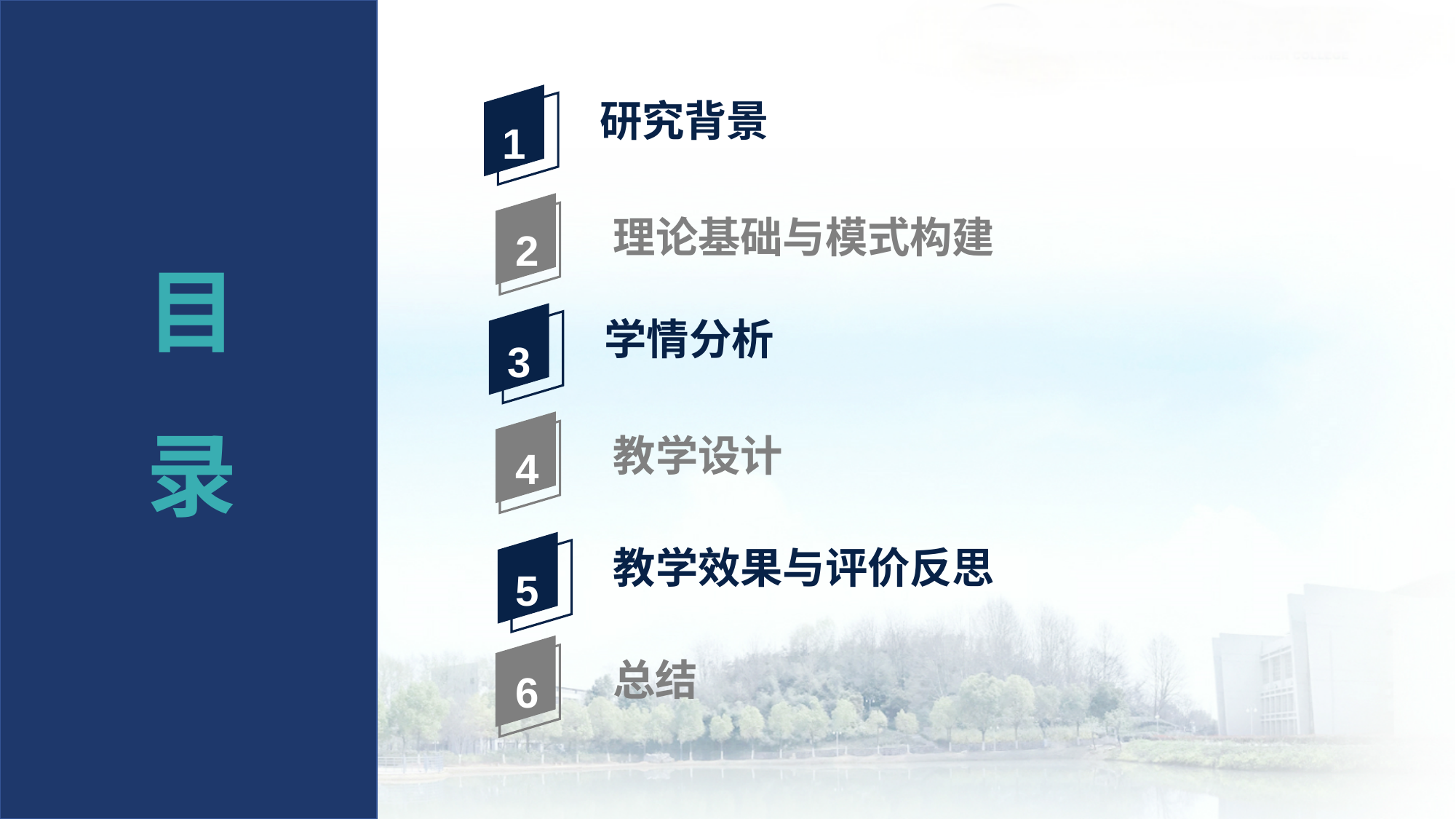

研究背景
1

2
理论基础与模式构建

目
录
学情分析
3

4
教学设计

教学效果与评价反思
5

6
总结